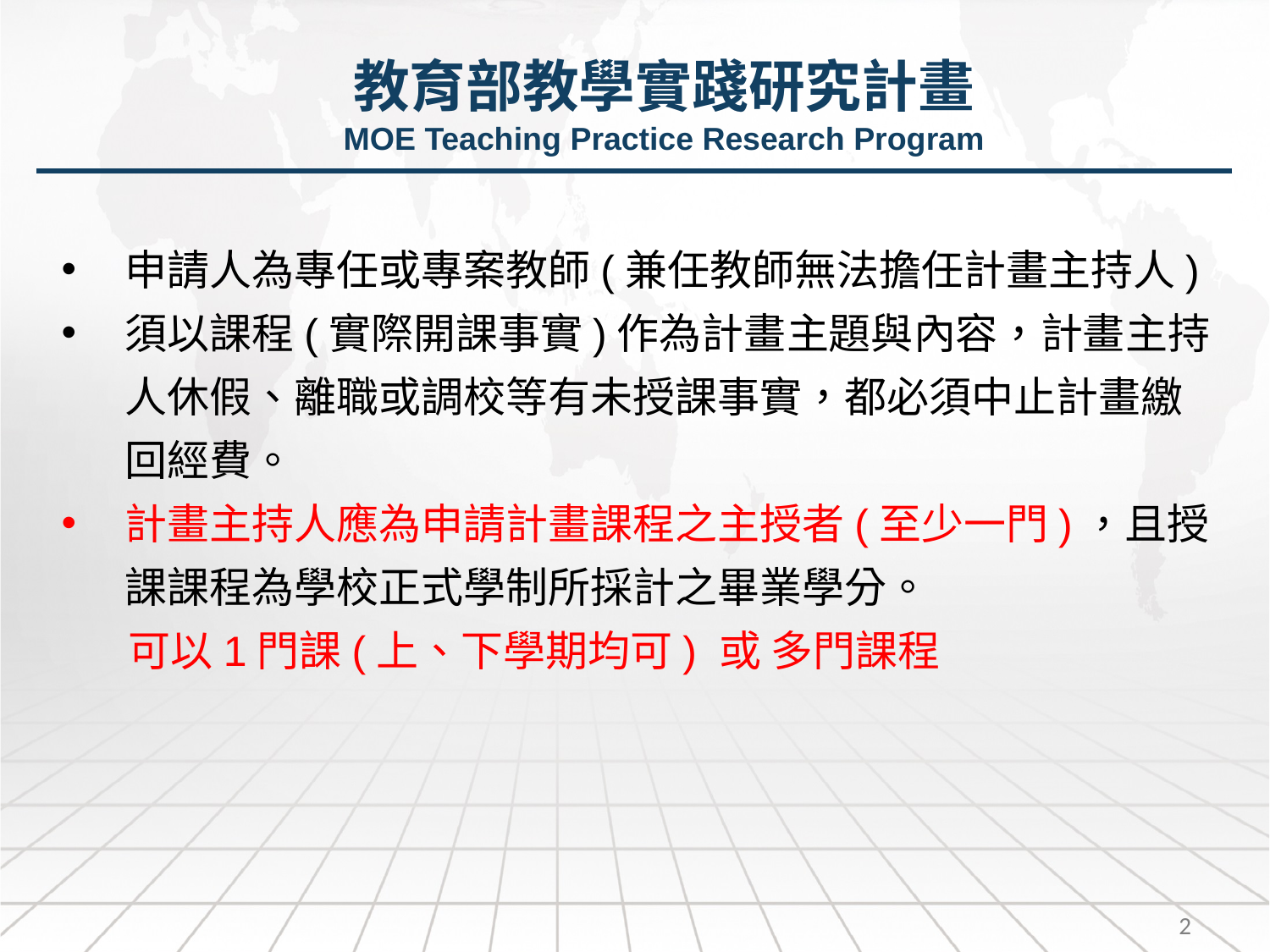

教育部教學實踐研究計畫
MOE Teaching Practice Research Program
申請人為專任或專案教師(兼任教師無法擔任計畫主持人)
須以課程(實際開課事實)作為計畫主題與內容，計畫主持人休假、離職或調校等有未授課事實，都必須中止計畫繳回經費。
計畫主持人應為申請計畫課程之主授者(至少一門)，且授課課程為學校正式學制所採計之畢業學分。
      可以1門課(上、下學期均可) 或 多門課程